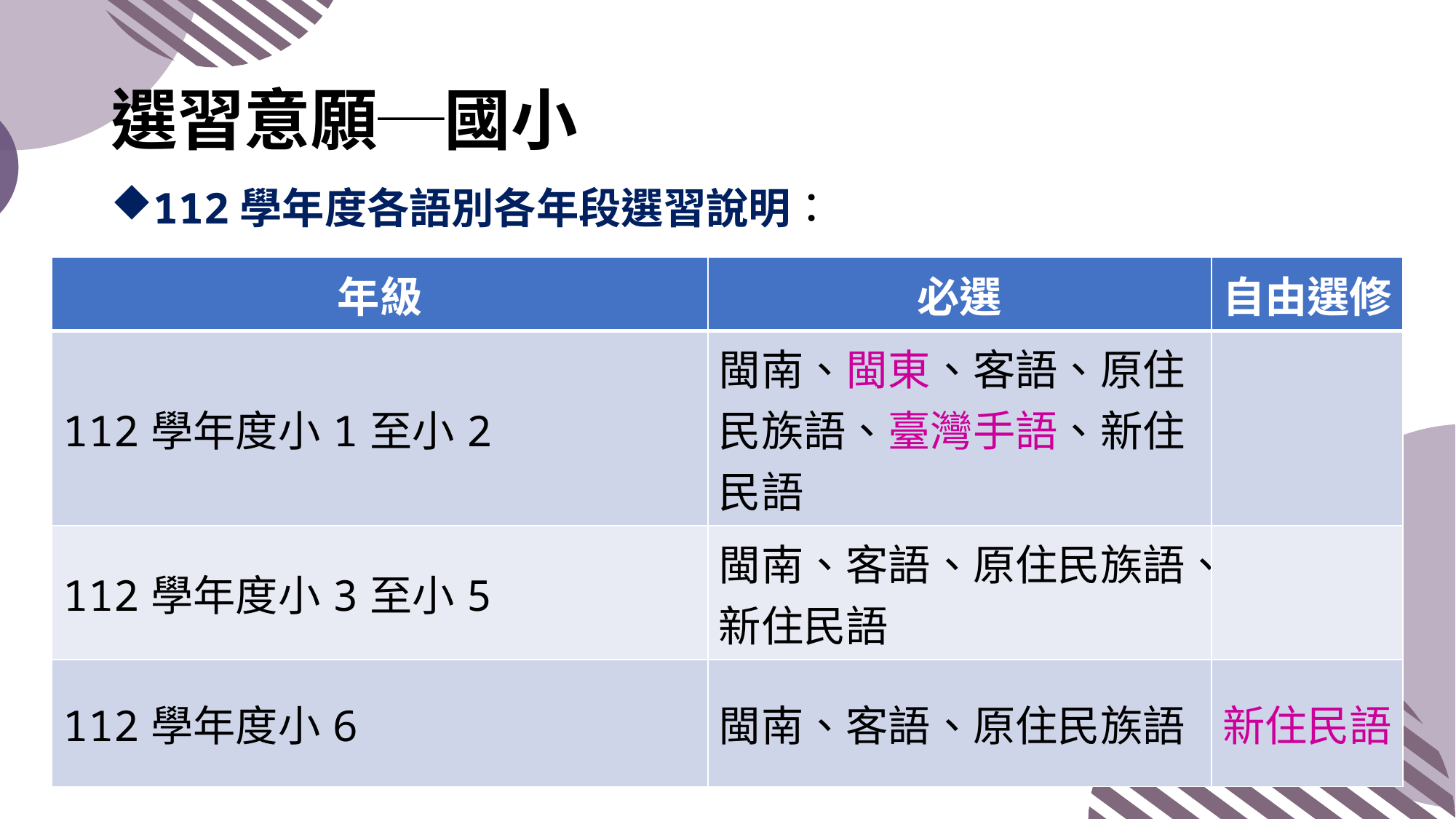

# 選習意願─國小
112學年度各語別各年段選習說明：

| 年級 | 必選 | 自由選修 |
| --- | --- | --- |
| 112學年度小1至小2 | 閩南、閩東、客語、原住民族語、臺灣手語、新住民語 |  |
| 112學年度小3至小5 | 閩南、客語、原住民族語、新住民語 |  |
| 112學年度小6 | 閩南、客語、原住民族語 | 新住民語 |